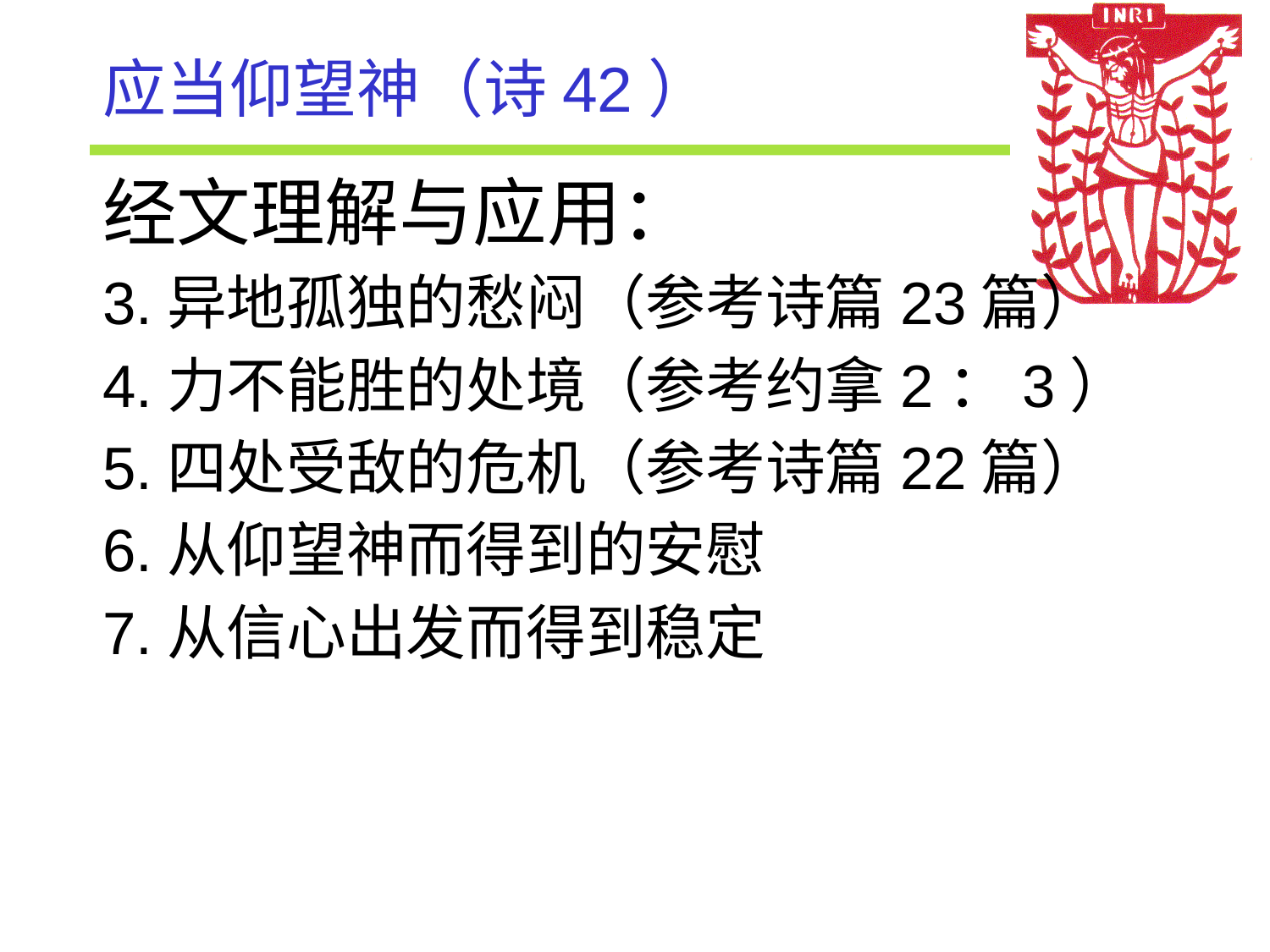

# 应当仰望神（诗42）
经文理解与应用：
3.异地孤独的愁闷（参考诗篇23篇）
4.力不能胜的处境（参考约拿2：3）
5.四处受敌的危机（参考诗篇22篇）
6.从仰望神而得到的安慰
7.从信心出发而得到稳定